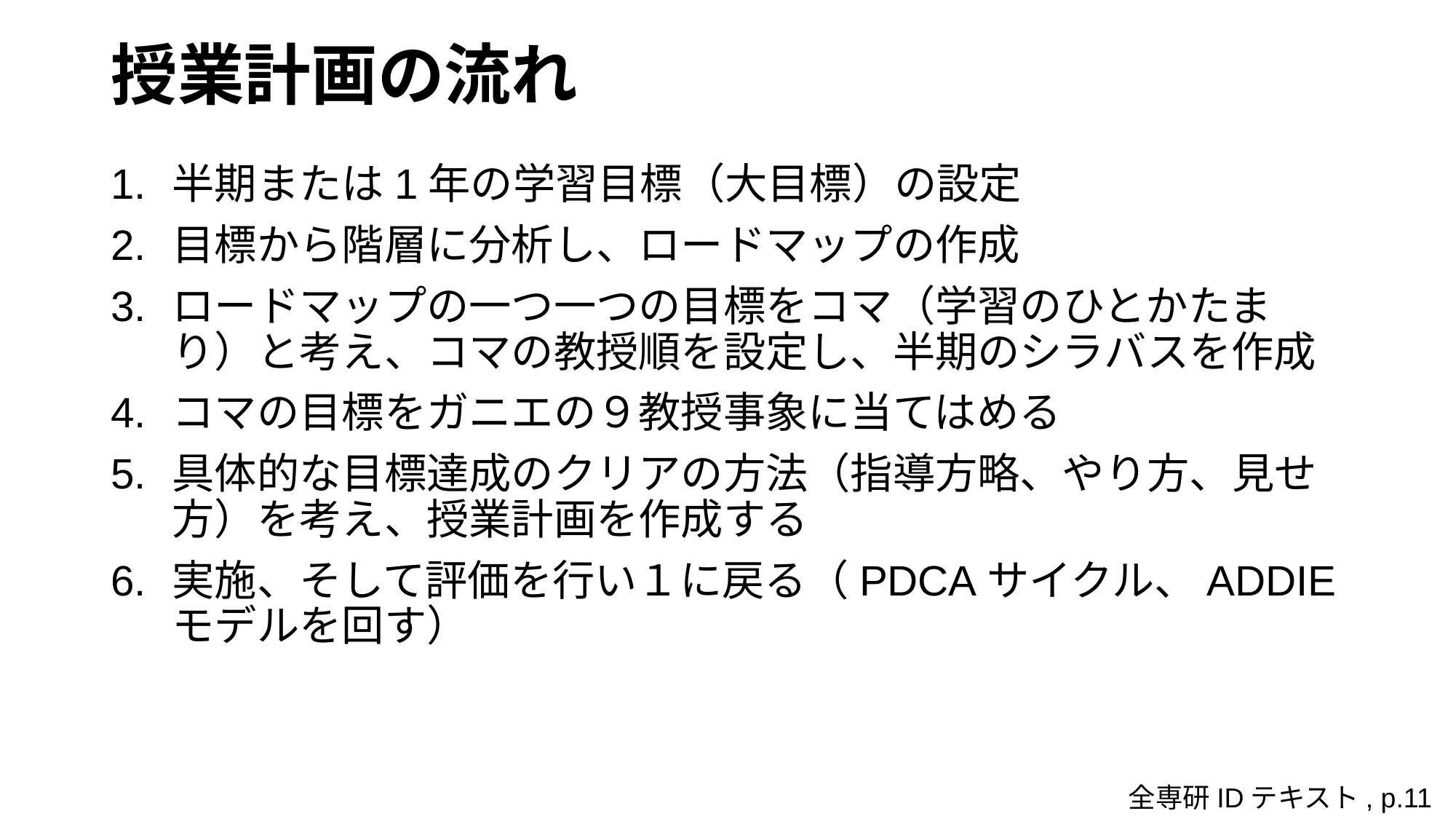

# 授業計画の流れ
半期または1年の学習目標（大目標）の設定
目標から階層に分析し、ロードマップの作成
ロードマップの一つ一つの目標をコマ（学習のひとかたまり）と考え、コマの教授順を設定し、半期のシラバスを作成
コマの目標をガニエの９教授事象に当てはめる
具体的な目標達成のクリアの方法（指導方略、やり方、見せ方）を考え、授業計画を作成する
実施、そして評価を行い１に戻る（PDCAサイクル、ADDIEモデルを回す）

全専研IDテキスト, p.11